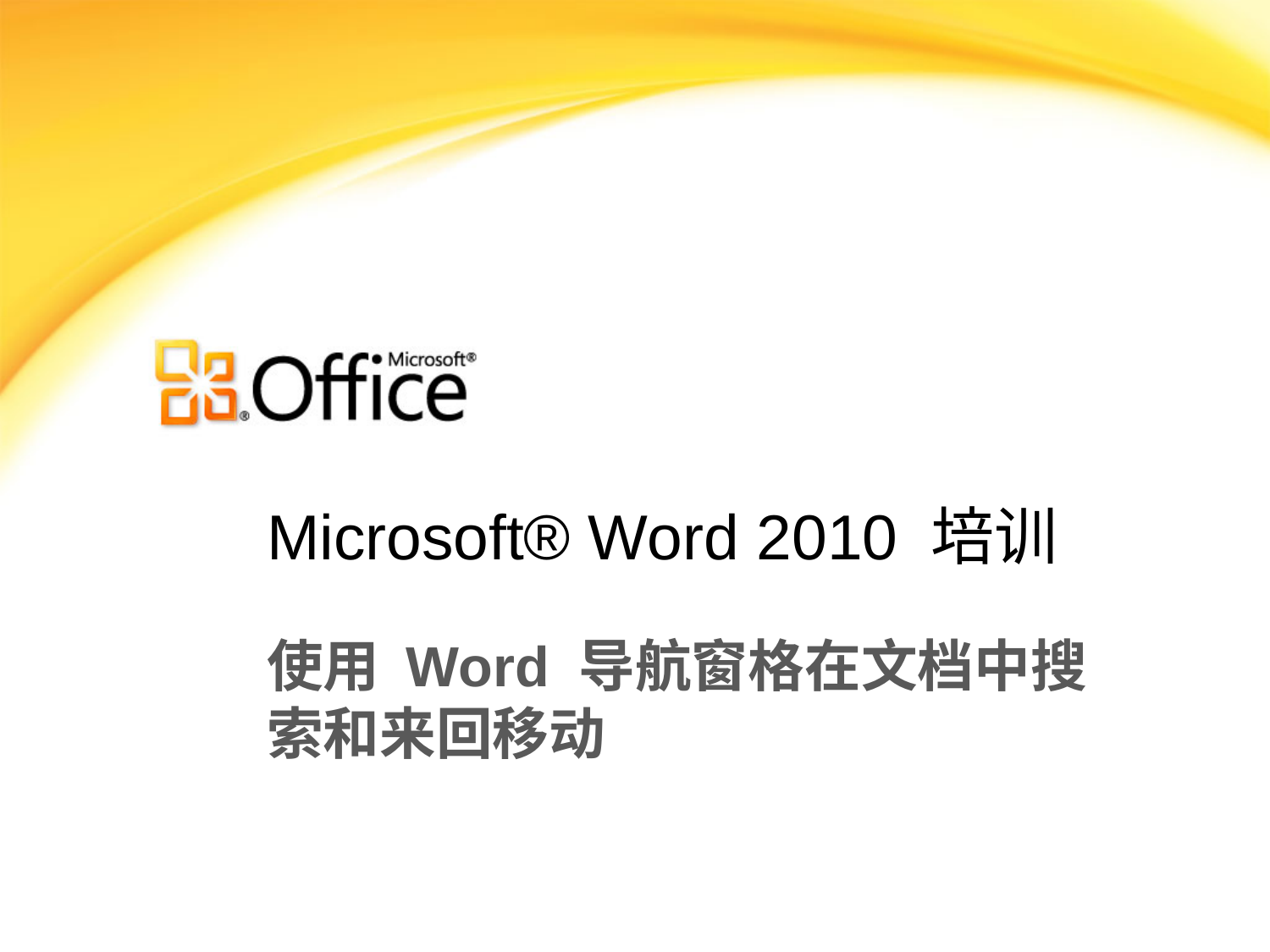

# Microsoft® Word 2010 培训
使用 Word 导航窗格在文档中搜索和来回移动